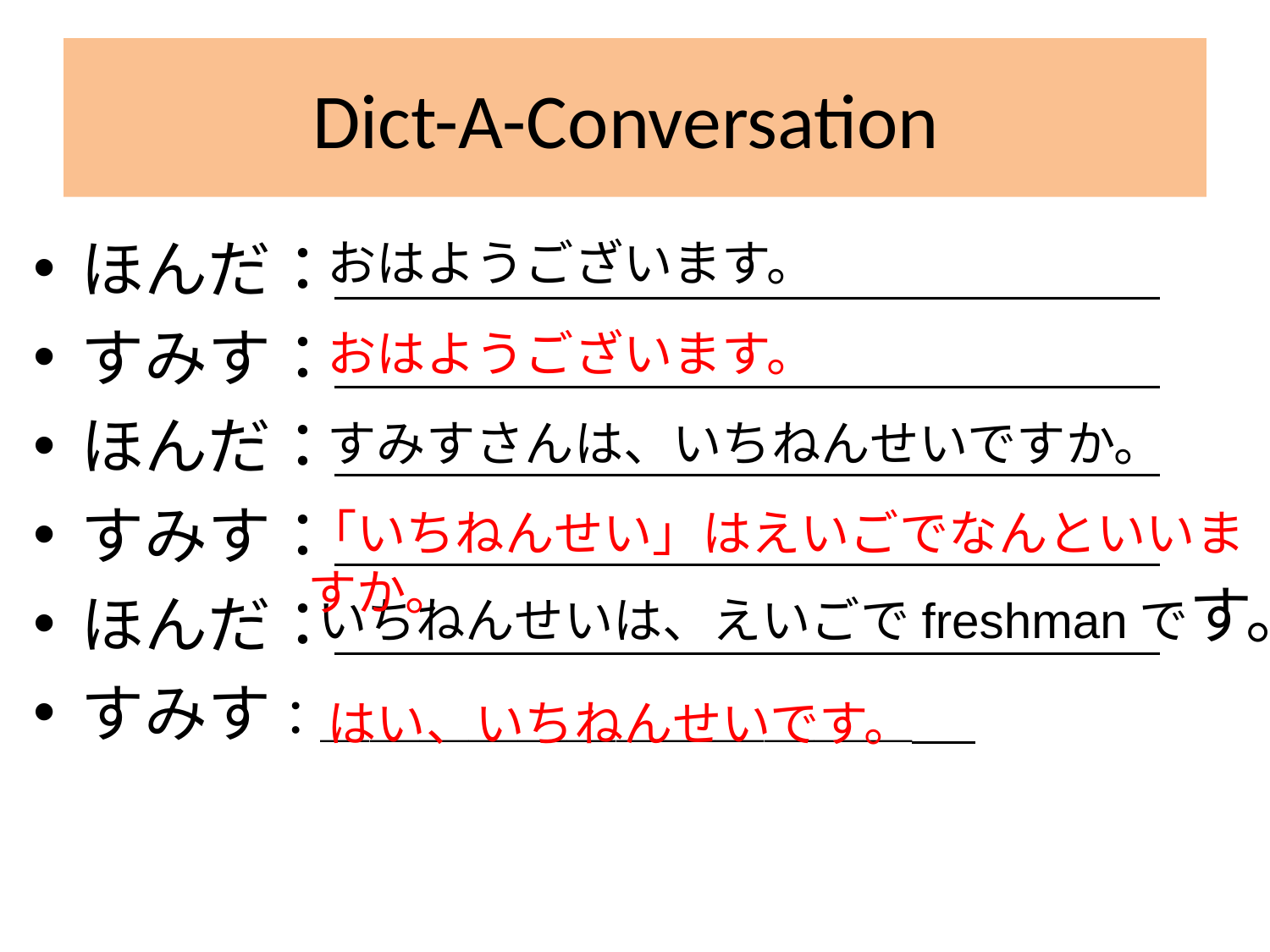

# Dict-A-Conversation
ほんだ：＿＿＿＿＿＿＿＿＿＿＿＿＿
すみす：＿＿＿＿＿＿＿＿＿＿＿＿＿
ほんだ：＿＿＿＿＿＿＿＿＿＿＿＿＿
すみす：＿＿＿＿＿＿＿＿＿＿＿＿＿
ほんだ：＿＿＿＿＿＿＿＿＿＿＿＿＿
すみす：＿＿＿＿＿＿＿＿＿＿＿＿＿

おはようございます。
おはようございます。
すみすさんは、いちねんせいですか。
「いちねんせい」はえいごでなんといいますか。
いちねんせいは、えいごでfreshmanです。
はい、いちねんせいです。